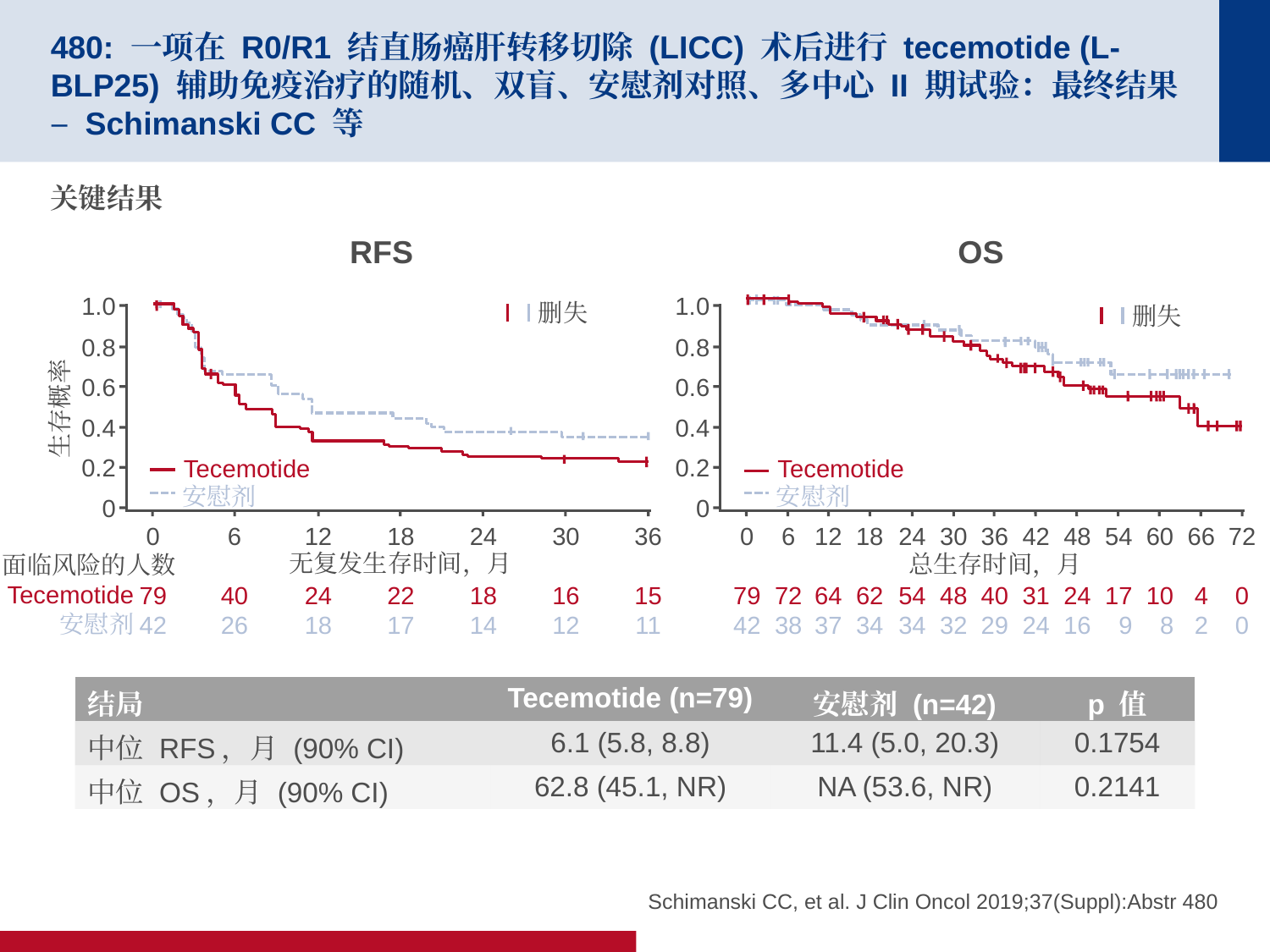

# 480: 一项在 R0/R1 结直肠癌肝转移切除 (LICC) 术后进行 tecemotide (L-BLP25) 辅助免疫治疗的随机、双盲、安慰剂对照、多中心 II 期试验：最终结果 – Schimanski CC 等
关键结果

RFS
OS
1.0

0.8

0.6

生存概率
0.4

0.2

0

0

79
42

6

40
26

12

24
18

18

22
17

24

18
14

30

16
12

36

15
11
无复发生存时间，月
Tecemotide
安慰剂
	1.0
删失

删失

0.8

0.6

0.4

0.2
Tecemotide
Tecemotide

安慰剂
安慰剂
0

0

79
42

12

64
37

24

54
34

48

24
16

60

10
8

36

40
29

72

0
0

6

72
38

18

62
34

30

48
32

42

31
24

54

17
9

66

4
2
总生存时间，月
面临风险的人数
| 结局 | Tecemotide (n=79) | 安慰剂 (n=42) | p 值 |
| --- | --- | --- | --- |
| 中位 RFS，月 (90% CI) | 6.1 (5.8, 8.8) | 11.4 (5.0, 20.3) | 0.1754 |
| 中位 OS，月 (90% CI) | 62.8 (45.1, NR) | NA (53.6, NR) | 0.2141 |
Schimanski CC, et al. J Clin Oncol 2019;37(Suppl):Abstr 480